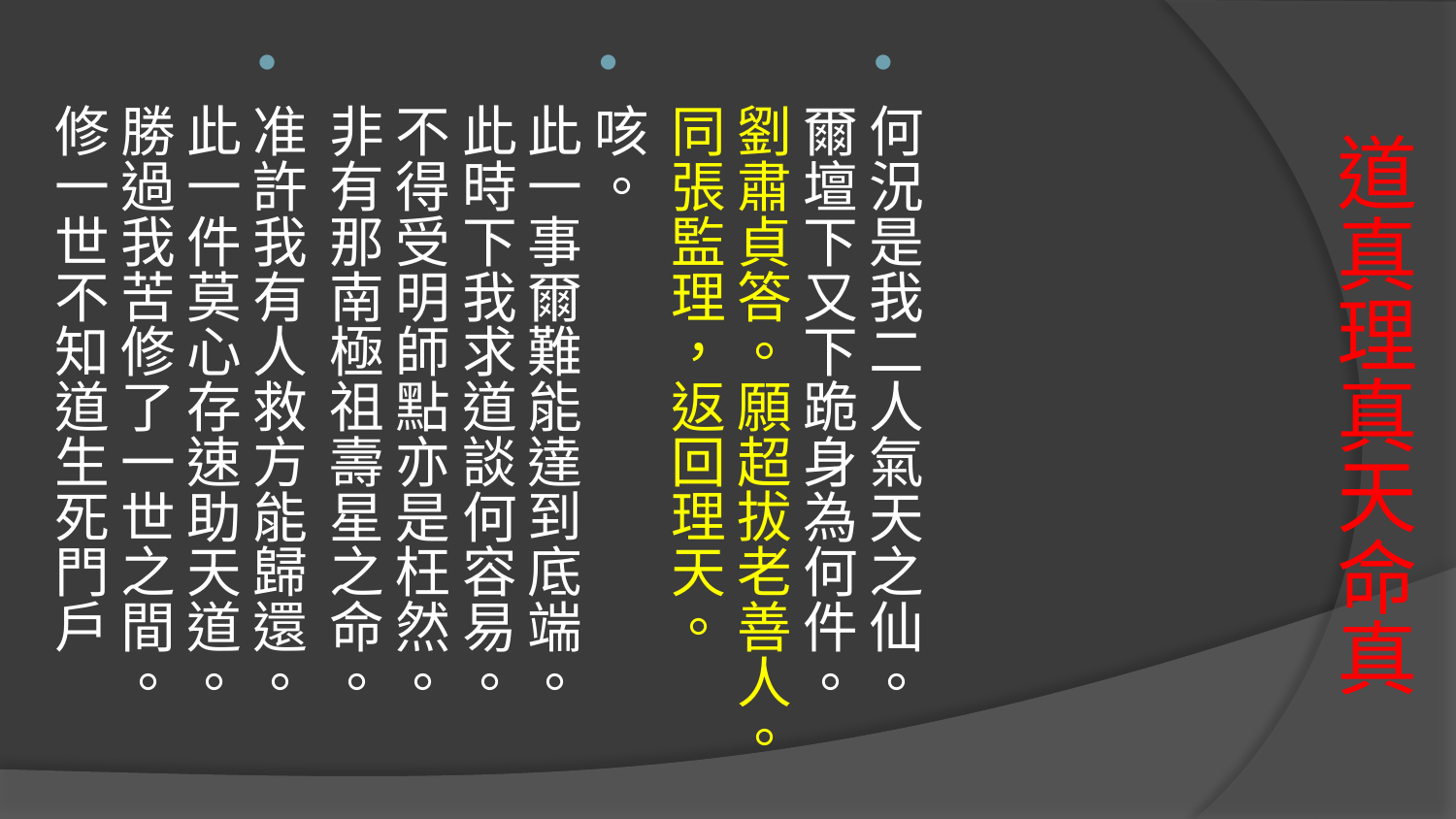

何況是我二人氣天之仙。
爾壇下又下跪身為何件。
劉肅貞答。願超拔老善人。同張監理，返回理天。
咳。
此一事爾難能達到底端。
此時下我求道談何容易。
不得受明師點亦是枉然。
非有那南極祖壽星之命。
准許我有人救方能歸還。
此一件莫心存速助天道。
勝過我苦修了一世之間。
修一世不知道生死門戶
# 道真理真天命真